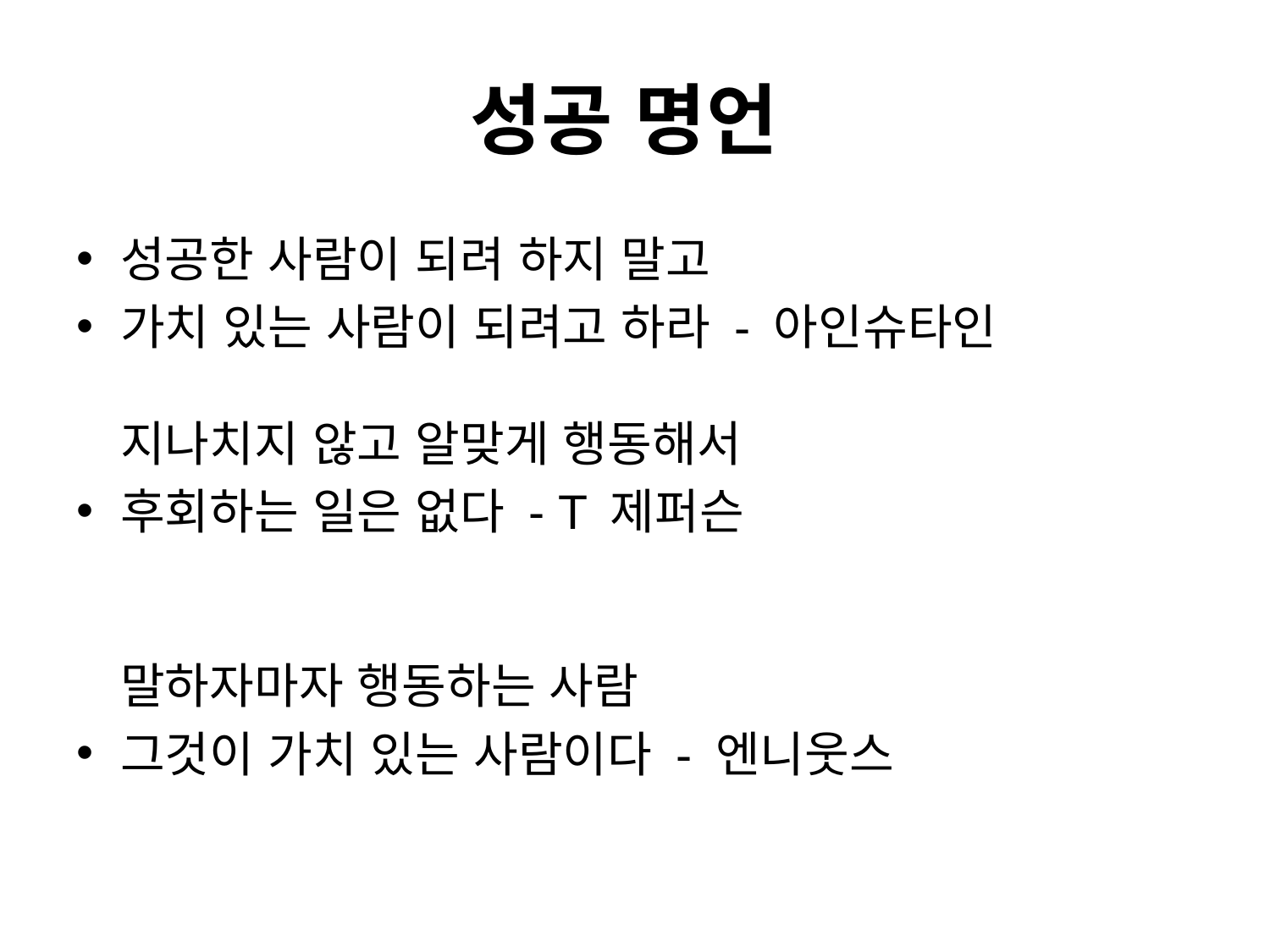

# 성공 명언
성공한 사람이 되려 하지 말고
가치 있는 사람이 되려고 하라 - 아인슈타인
지나치지 않고 알맞게 행동해서
후회하는 일은 없다 - T 제퍼슨
말하자마자 행동하는 사람
그것이 가치 있는 사람이다 - 엔니웃스